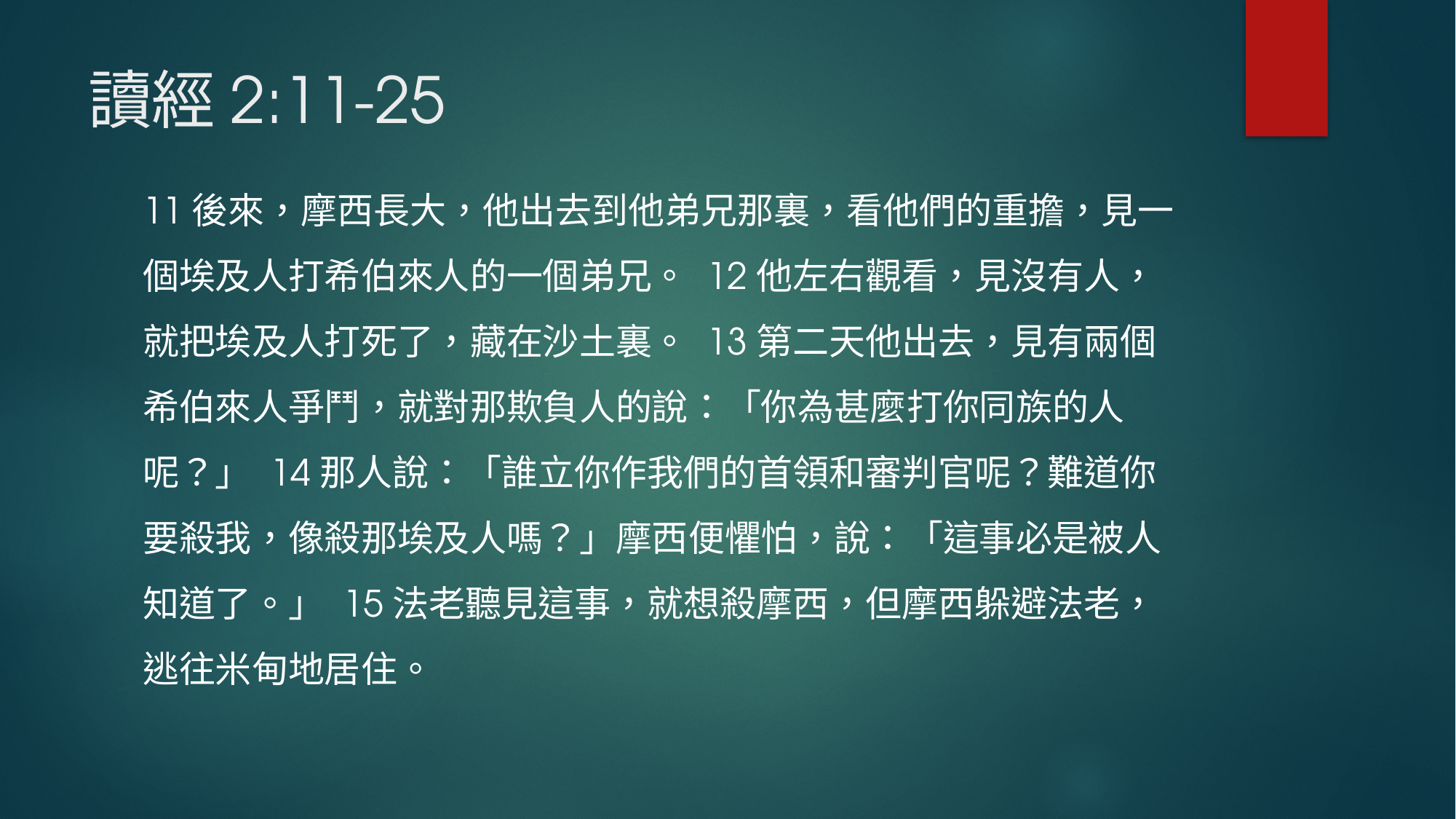

# 讀經2:11-25
11後來，摩西長大，他出去到他弟兄那裏，看他們的重擔，見一個埃及人打希伯來人的一個弟兄。 12他左右觀看，見沒有人，就把埃及人打死了，藏在沙土裏。 13第二天他出去，見有兩個希伯來人爭鬥，就對那欺負人的說：「你為甚麼打你同族的人呢？」 14那人說：「誰立你作我們的首領和審判官呢？難道你要殺我，像殺那埃及人嗎？」摩西便懼怕，說：「這事必是被人知道了。」 15法老聽見這事，就想殺摩西，但摩西躲避法老，逃往米甸地居住。